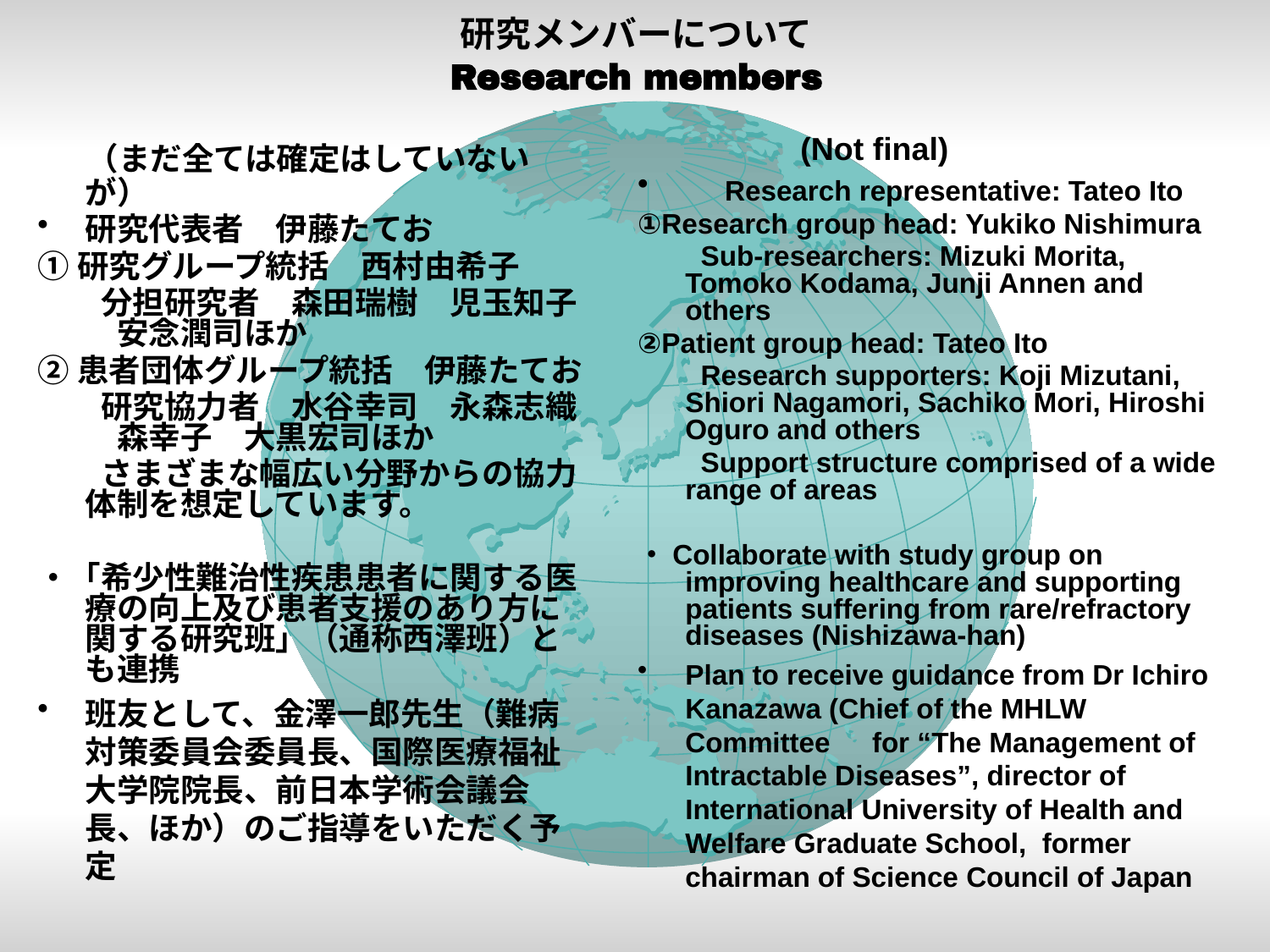

# 研究メンバーについて Research members
　　　 (Not final)
　Research representative: Tateo Ito
①Research group head: Yukiko Nishimura
　　Sub-researchers: Mizuki Morita, Tomoko Kodama, Junji Annen and others
②Patient group head: Tateo Ito
　　Research supporters: Koji Mizutani, Shiori Nagamori, Sachiko Mori, Hiroshi Oguro and others
　　Support structure comprised of a wide range of areas

・Collaborate with study group on improving healthcare and supporting patients suffering from rare/refractory diseases (Nishizawa-han)
Plan to receive guidance from Dr Ichiro Kanazawa (Chief of the MHLW Committee　for “The Management of Intractable Diseases”, director of International University of Health and Welfare Graduate School,  former chairman of Science Council of Japan

　（まだ全ては確定はしていないが）
研究代表者　伊藤たてお
①研究グループ統括　西村由希子
　　分担研究者　森田瑞樹　児玉知子　安念潤司ほか
②患者団体グループ統括　伊藤たてお
　　研究協力者　水谷幸司　永森志織　森幸子　大黒宏司ほか
　　さまざまな幅広い分野からの協力体制を想定しています。

・「希少性難治性疾患患者に関する医療の向上及び患者支援のあり方に関する研究班」（通称西澤班）とも連携
班友として、金澤一郎先生（難病対策委員会委員長、国際医療福祉大学院院長、前日本学術会議会長、ほか）のご指導をいただく予定